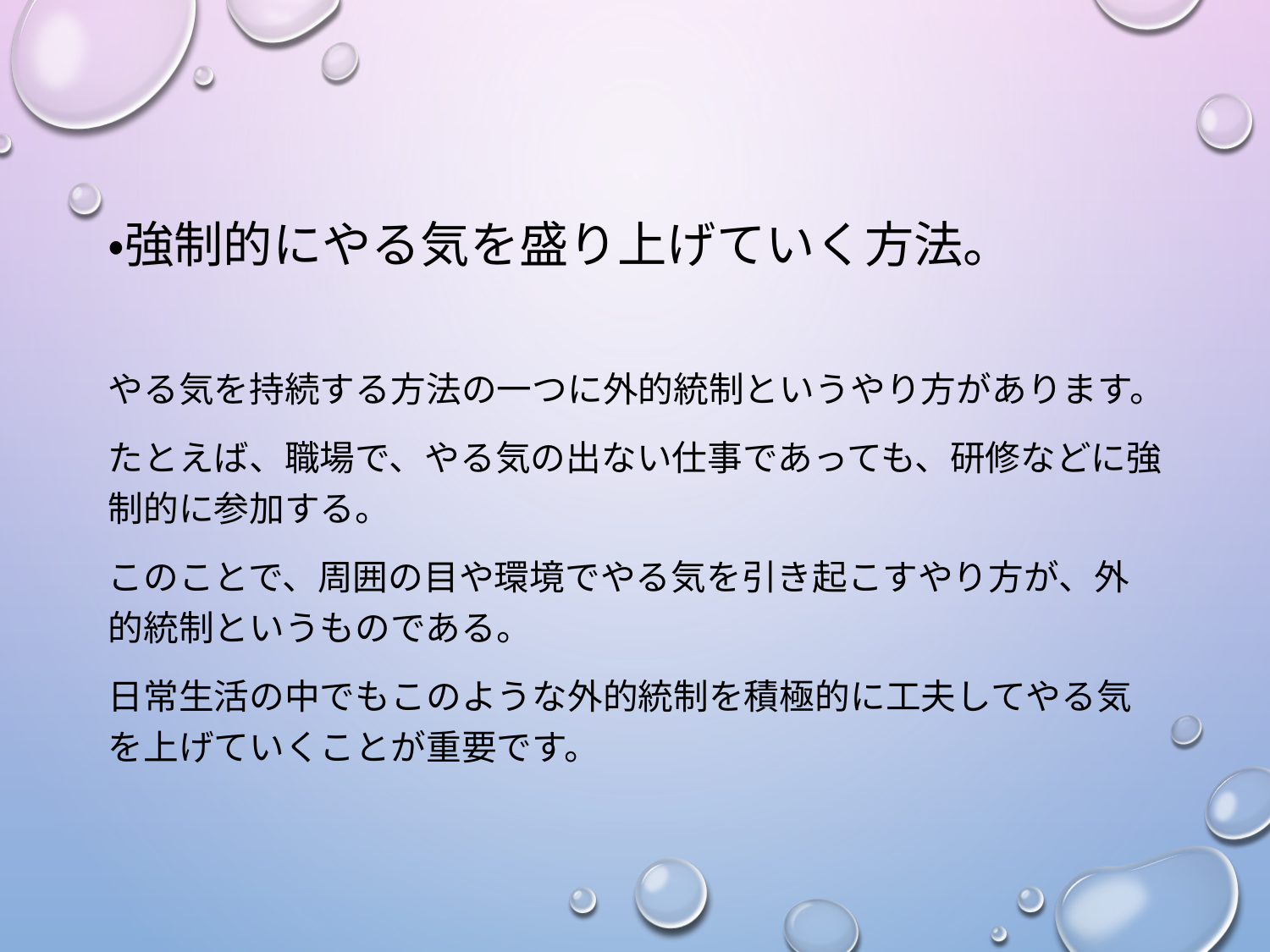

・強制的にやる気を盛り上げていく方法。

やる気を持続する方法の一つに外的統制というやり方があります。
たとえば、職場で、やる気の出ない仕事であっても、研修などに強制的に参加する。
このことで、周囲の目や環境でやる気を引き起こすやり方が、外的統制というものである。
日常生活の中でもこのような外的統制を積極的に工夫してやる気を上げていくことが重要です。